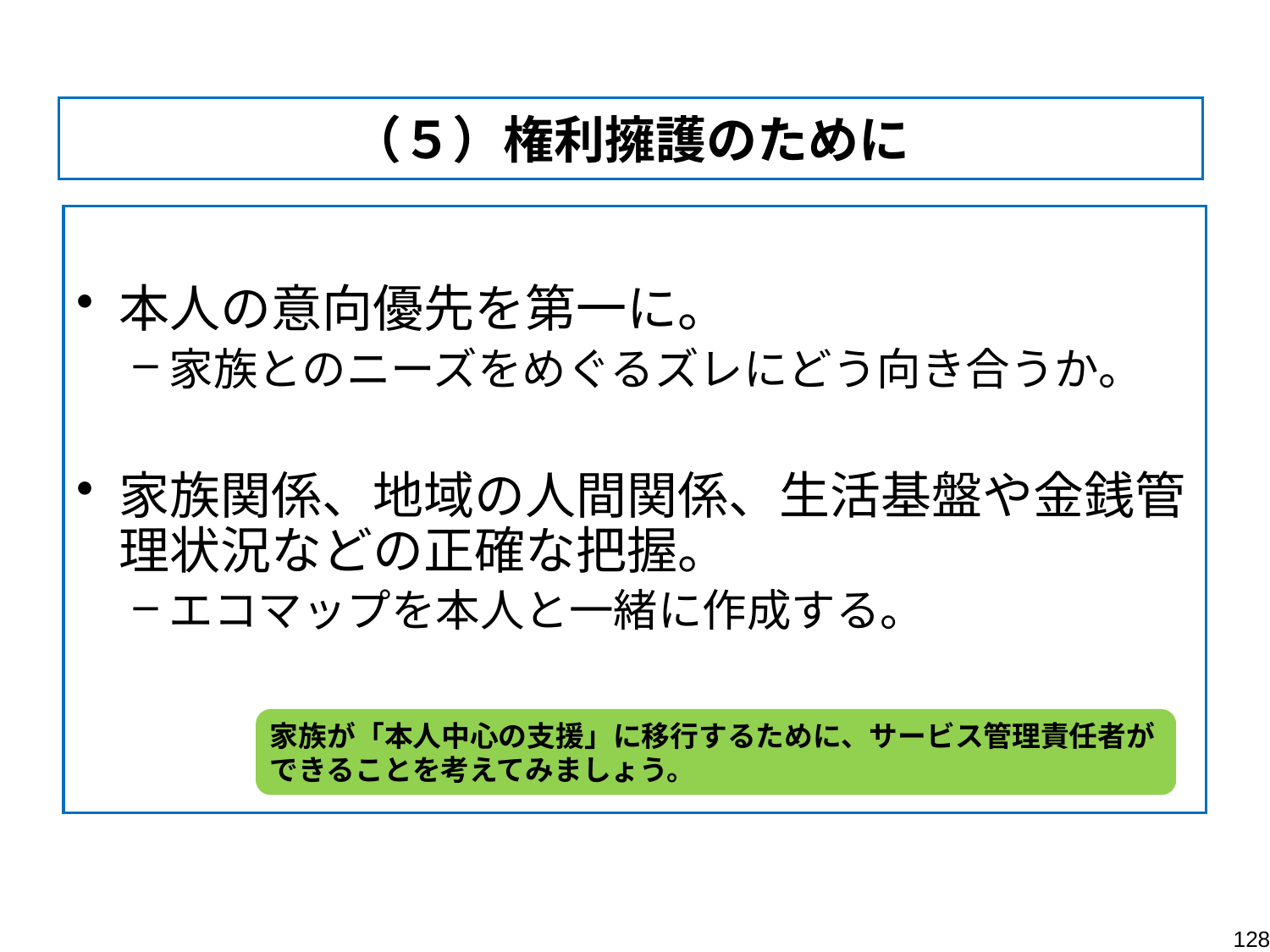

# （５）権利擁護のために

本人の意向優先を第一に。
家族とのニーズをめぐるズレにどう向き合うか。

家族関係、地域の人間関係、生活基盤や金銭管理状況などの正確な把握。
エコマップを本人と一緒に作成する。
家族が「本人中心の支援」に移行するために、サービス管理責任者が
できることを考えてみましょう。
128